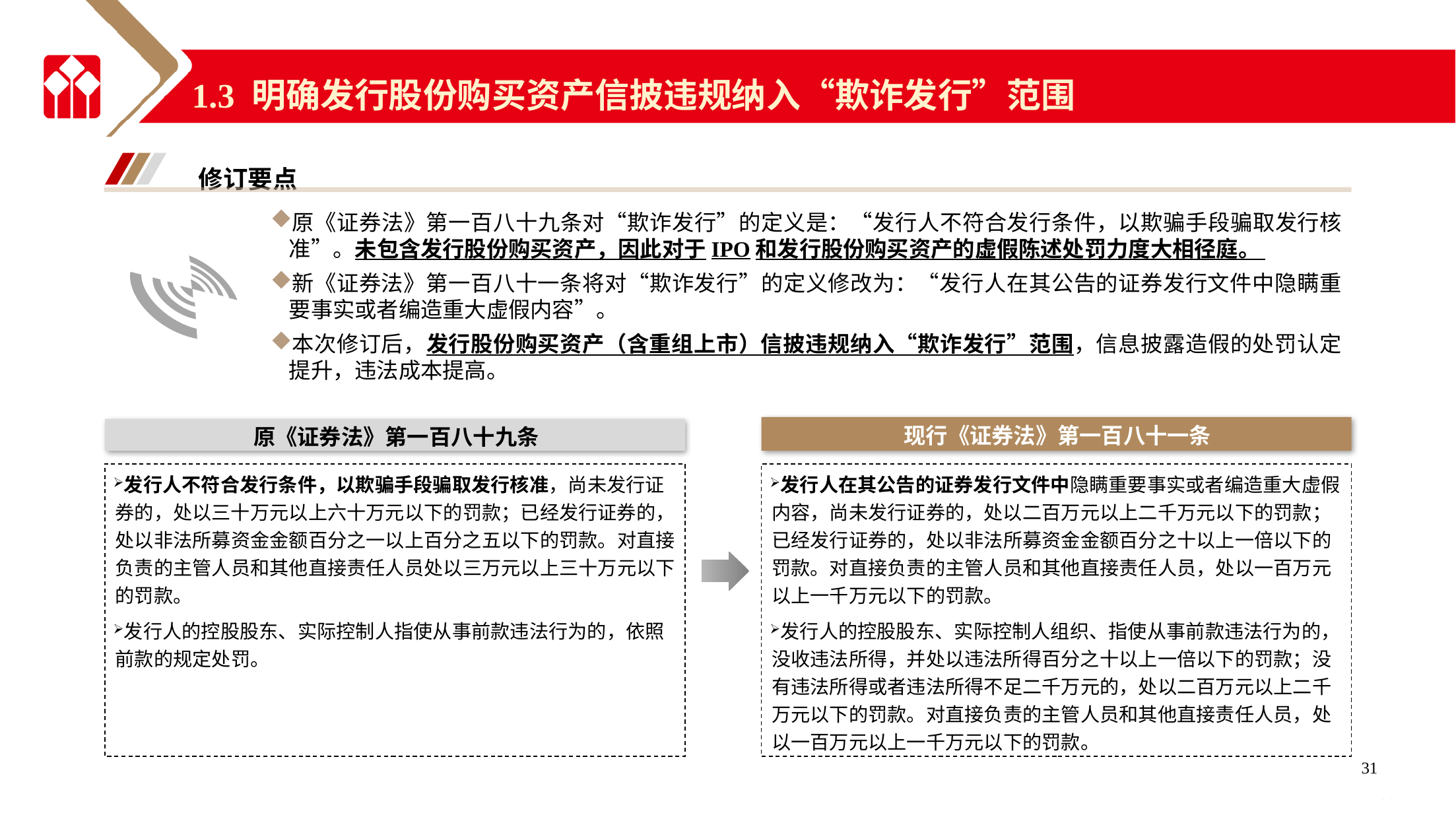

1.3 明确发行股份购买资产信披违规纳入“欺诈发行”范围
修订要点

原《证券法》第一百八十九条对“欺诈发行”的定义是：“发行人不符合发行条件，以欺骗手段骗取发行核准”。未包含发行股份购买资产，因此对于IPO和发行股份购买资产的虚假陈述处罚力度大相径庭。
新《证券法》第一百八十一条将对“欺诈发行”的定义修改为：“发行人在其公告的证券发行文件中隐瞒重要事实或者编造重大虚假内容”。
本次修订后，发行股份购买资产（含重组上市）信披违规纳入“欺诈发行”范围，信息披露造假的处罚认定提升，违法成本提高。

现行《证券法》第一百八十一条
原《证券法》第一百八十九条
发行人不符合发行条件，以欺骗手段骗取发行核准，尚未发行证券的，处以三十万元以上六十万元以下的罚款；已经发行证券的，处以非法所募资金金额百分之一以上百分之五以下的罚款。对直接负责的主管人员和其他直接责任人员处以三万元以上三十万元以下的罚款。
发行人的控股股东、实际控制人指使从事前款违法行为的，依照前款的规定处罚。
发行人在其公告的证券发行文件中隐瞒重要事实或者编造重大虚假内容，尚未发行证券的，处以二百万元以上二千万元以下的罚款；已经发行证券的，处以非法所募资金金额百分之十以上一倍以下的罚款。对直接负责的主管人员和其他直接责任人员，处以一百万元以上一千万元以下的罚款。
发行人的控股股东、实际控制人组织、指使从事前款违法行为的，没收违法所得，并处以违法所得百分之十以上一倍以下的罚款；没有违法所得或者违法所得不足二千万元的，处以二百万元以上二千万元以下的罚款。对直接负责的主管人员和其他直接责任人员，处以一百万元以上一千万元以下的罚款。

31